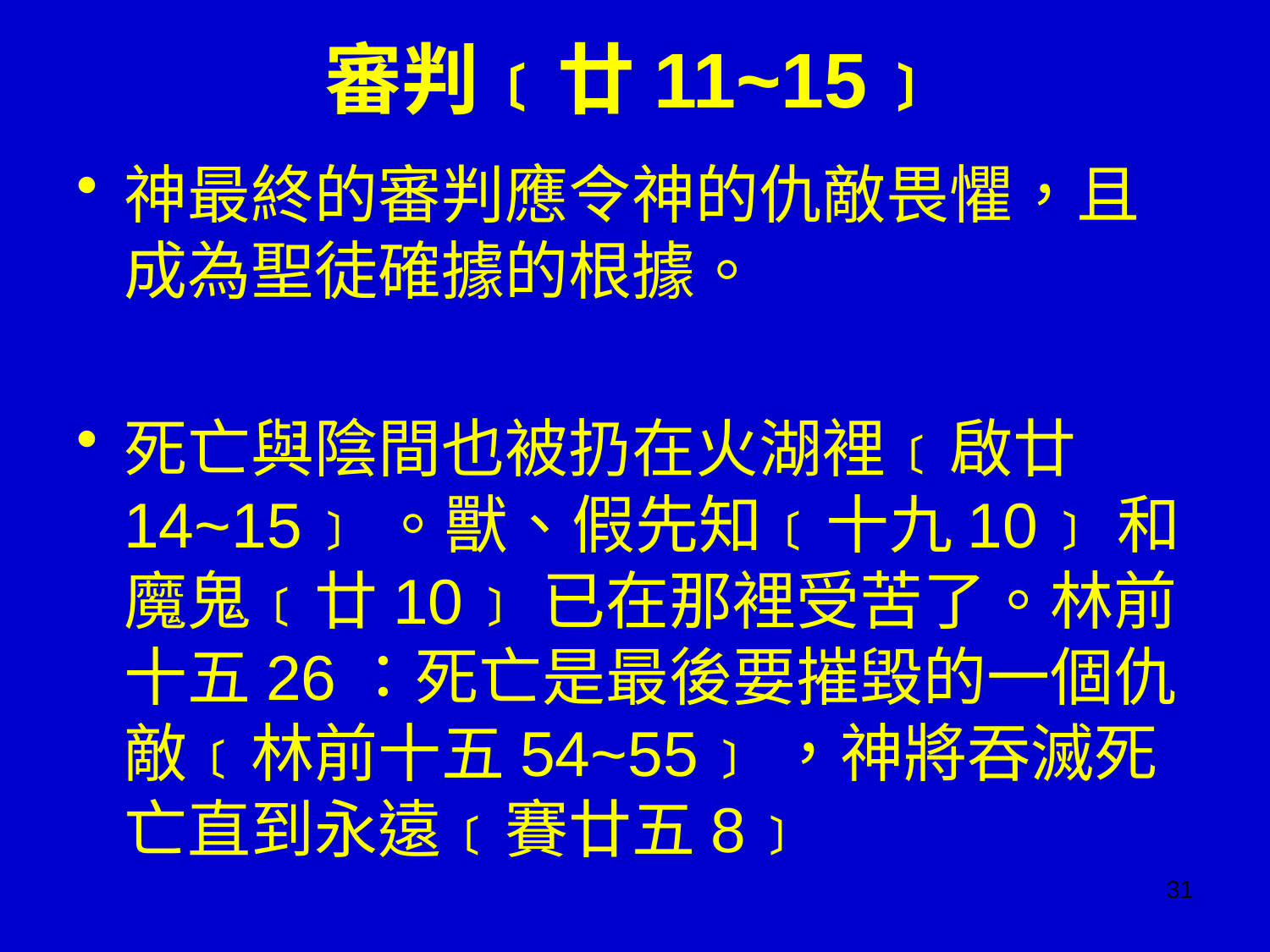

# 審判﹝廿11~15﹞
神最終的審判應令神的仇敵畏懼，且成為聖徒確據的根據。

死亡與陰間也被扔在火湖裡﹝啟廿14~15﹞。獸、假先知﹝十九10﹞和魔鬼﹝廿10﹞已在那裡受苦了。林前十五26：死亡是最後要摧毀的一個仇敵﹝林前十五54~55﹞，神將吞滅死亡直到永遠﹝賽廿五8﹞
31